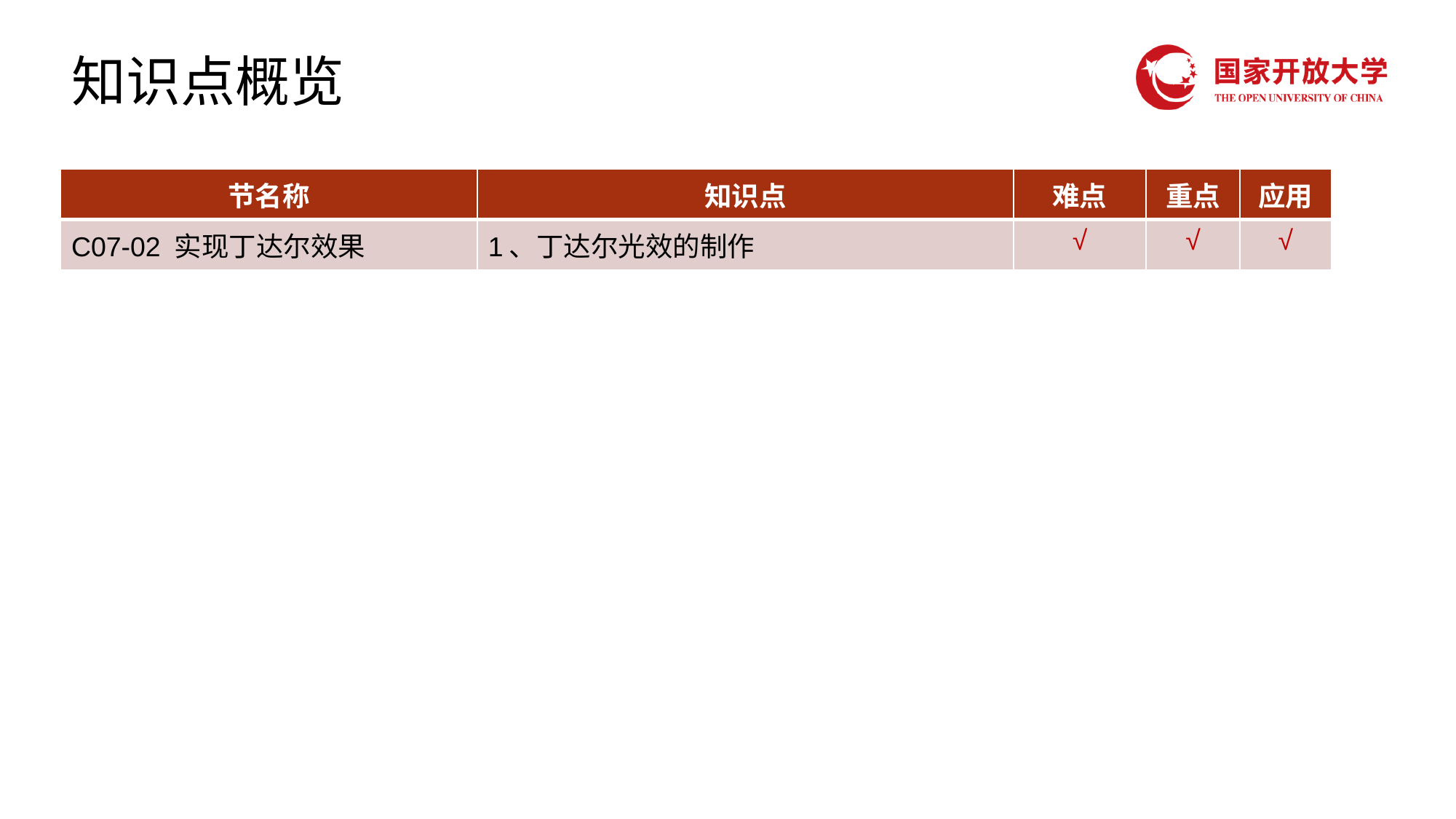

# 知识点概览
| 节名称 | 知识点 | 难点 | 重点 | 应用 |
| --- | --- | --- | --- | --- |
| C07-02 实现丁达尔效果 | 1、丁达尔光效的制作 | √ | √ | √ |